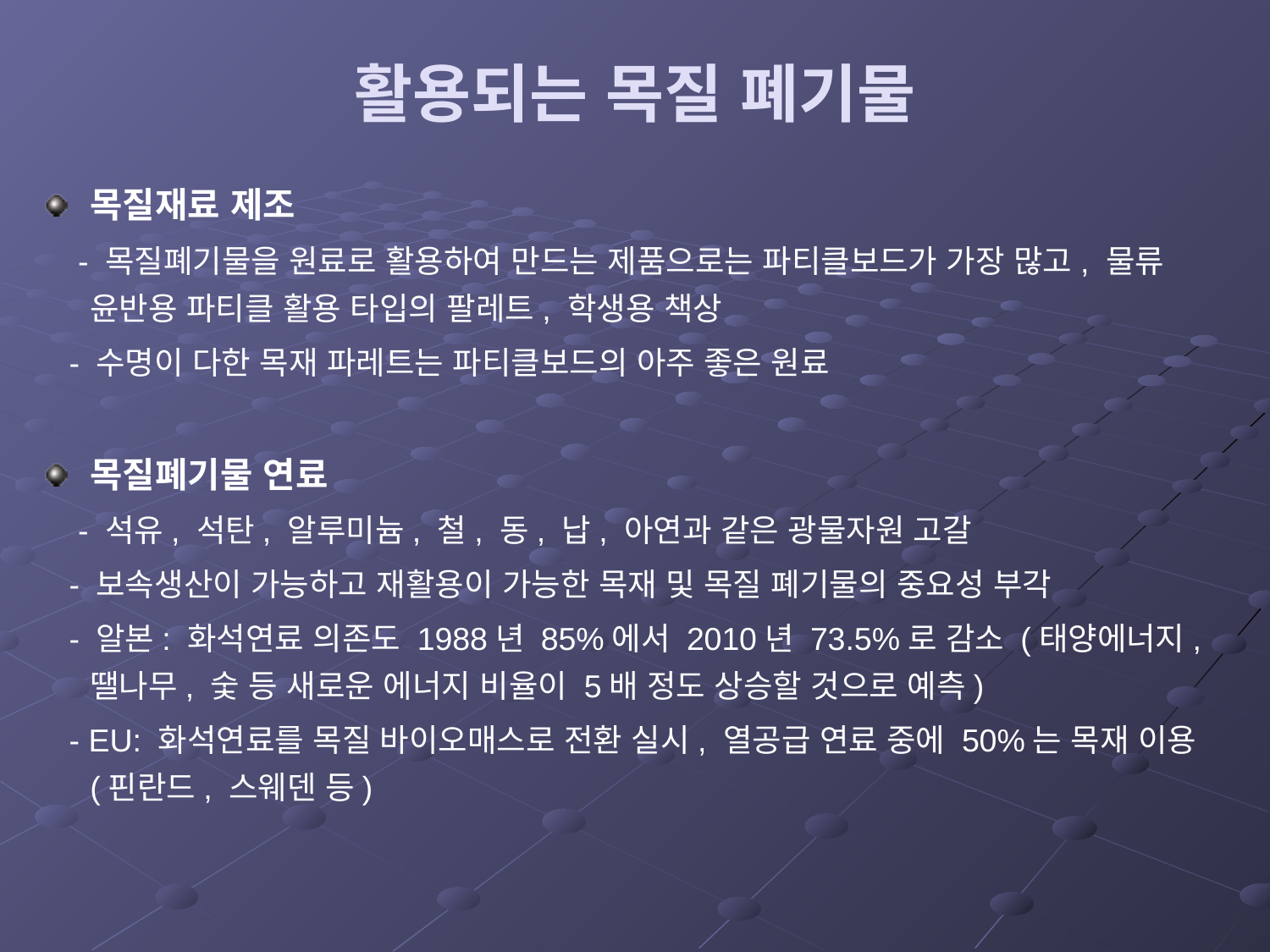

# 활용되는 목질 폐기물
목질재료 제조
    - 목질폐기물을 원료로 활용하여 만드는 제품으로는 파티클보드가 가장 많고, 물류 윤반용 파티클 활용 타입의 팔레트, 학생용 책상
   - 수명이 다한 목재 파레트는 파티클보드의 아주 좋은 원료

목질폐기물 연료
    - 석유, 석탄, 알루미늄, 철, 동, 납, 아연과 같은 광물자원 고갈
   - 보속생산이 가능하고 재활용이 가능한 목재 및 목질 폐기물의 중요성 부각
   - 알본: 화석연료 의존도 1988년 85%에서 2010년 73.5%로 감소 (태양에너지, 땔나무, 숯 등 새로운 에너지 비율이 5배 정도 상승할 것으로 예측)
   - EU: 화석연료를 목질 바이오매스로 전환 실시, 열공급 연료 중에 50%는 목재 이용 (핀란드, 스웨덴 등)